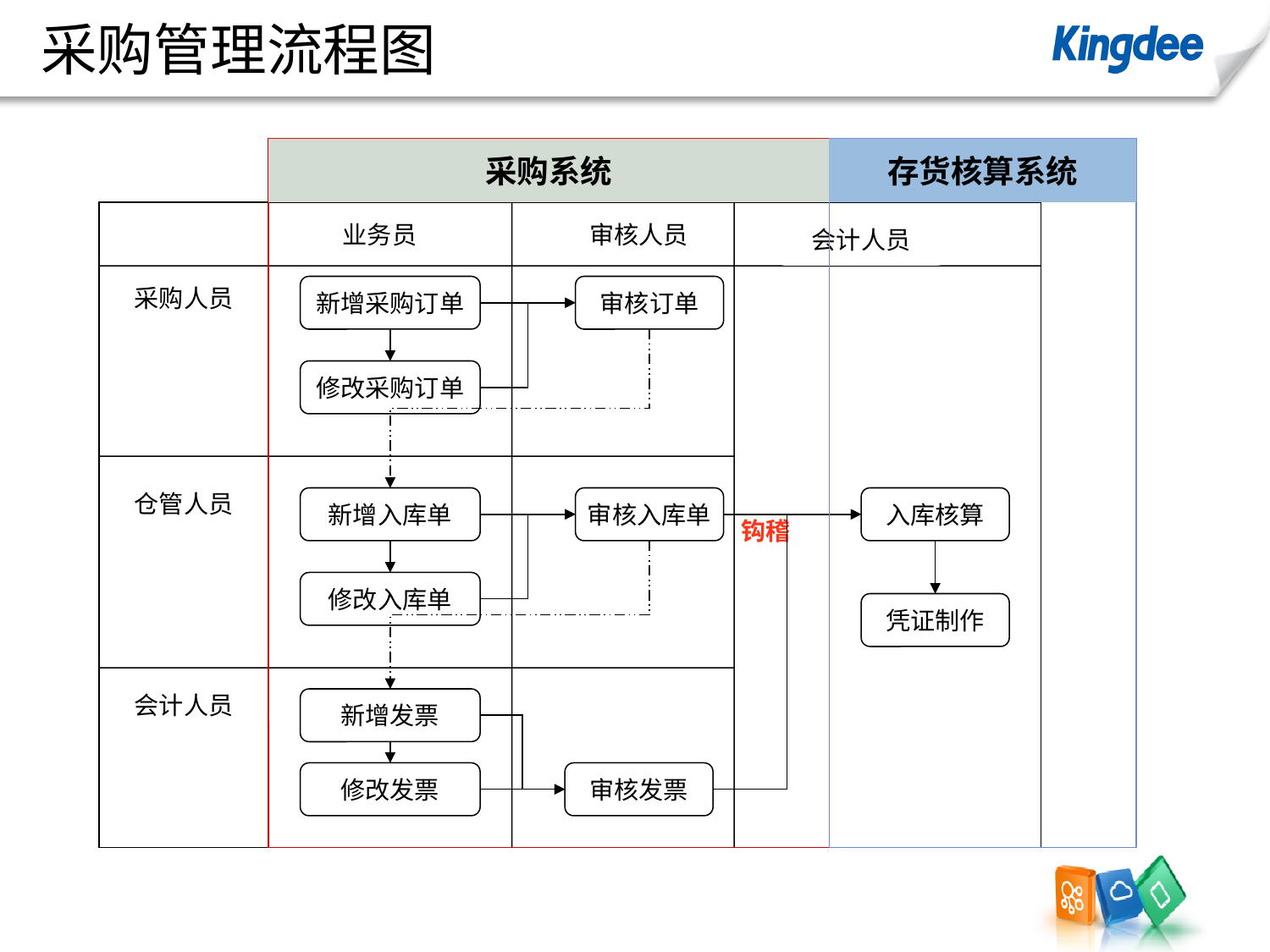

# 采购管理流程图

采购系统

存货核算系统

业务员
审核人员
会计人员

采购人员
新增采购订单
审核订单
修改采购订单

仓管人员
新增入库单
审核入库单
入库核算
钩稽
修改入库单
凭证制作

会计人员
新增发票
修改发票
审核发票